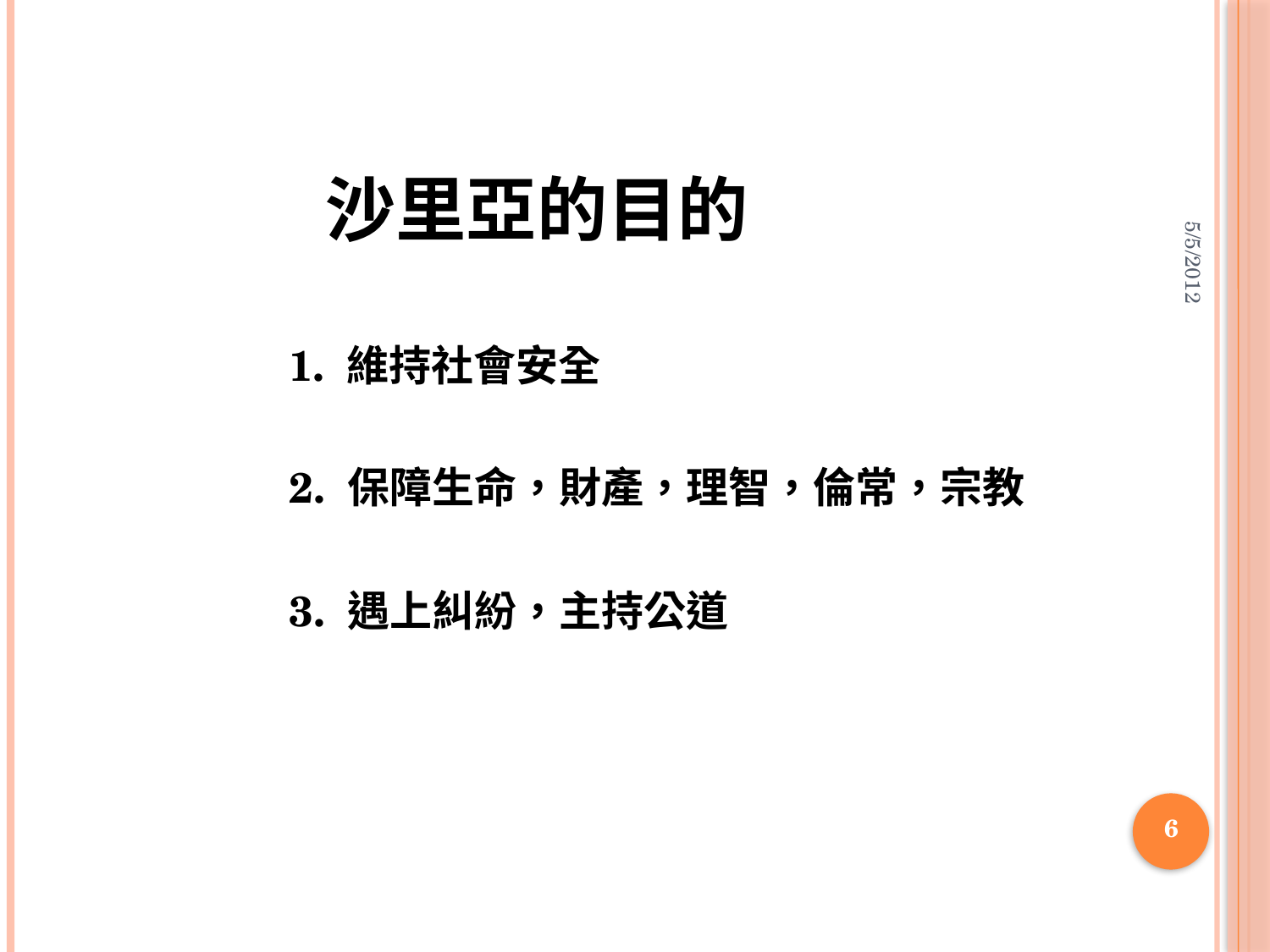

5/5/2012
    沙里亞的目的

 1. 維持社會安全

 2. 保障生命，財產，理智，倫常，宗教

 3. 遇上糾紛，主持公道
6